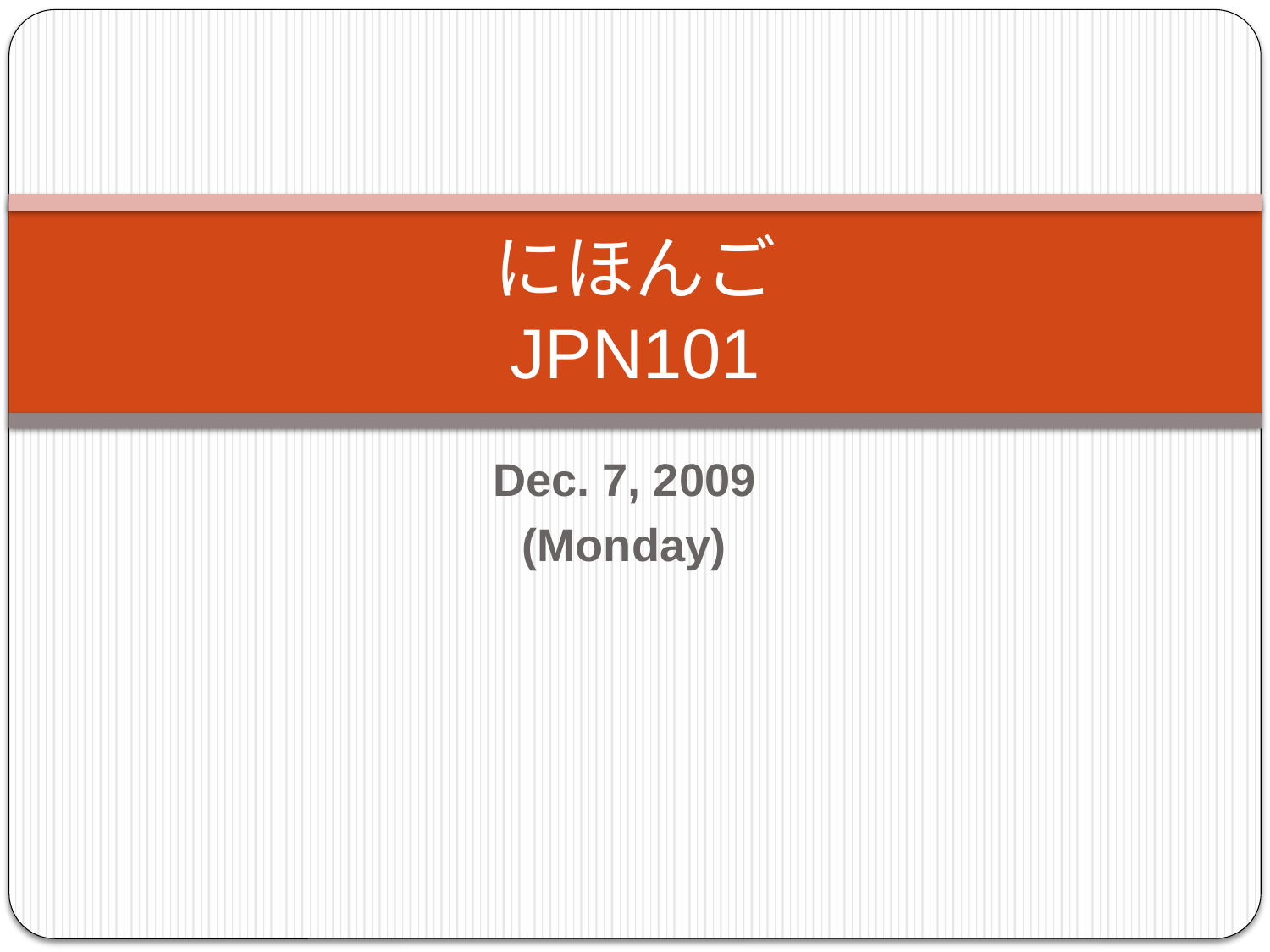

# にほんご JPN101
Dec. 7, 2009
(Monday)